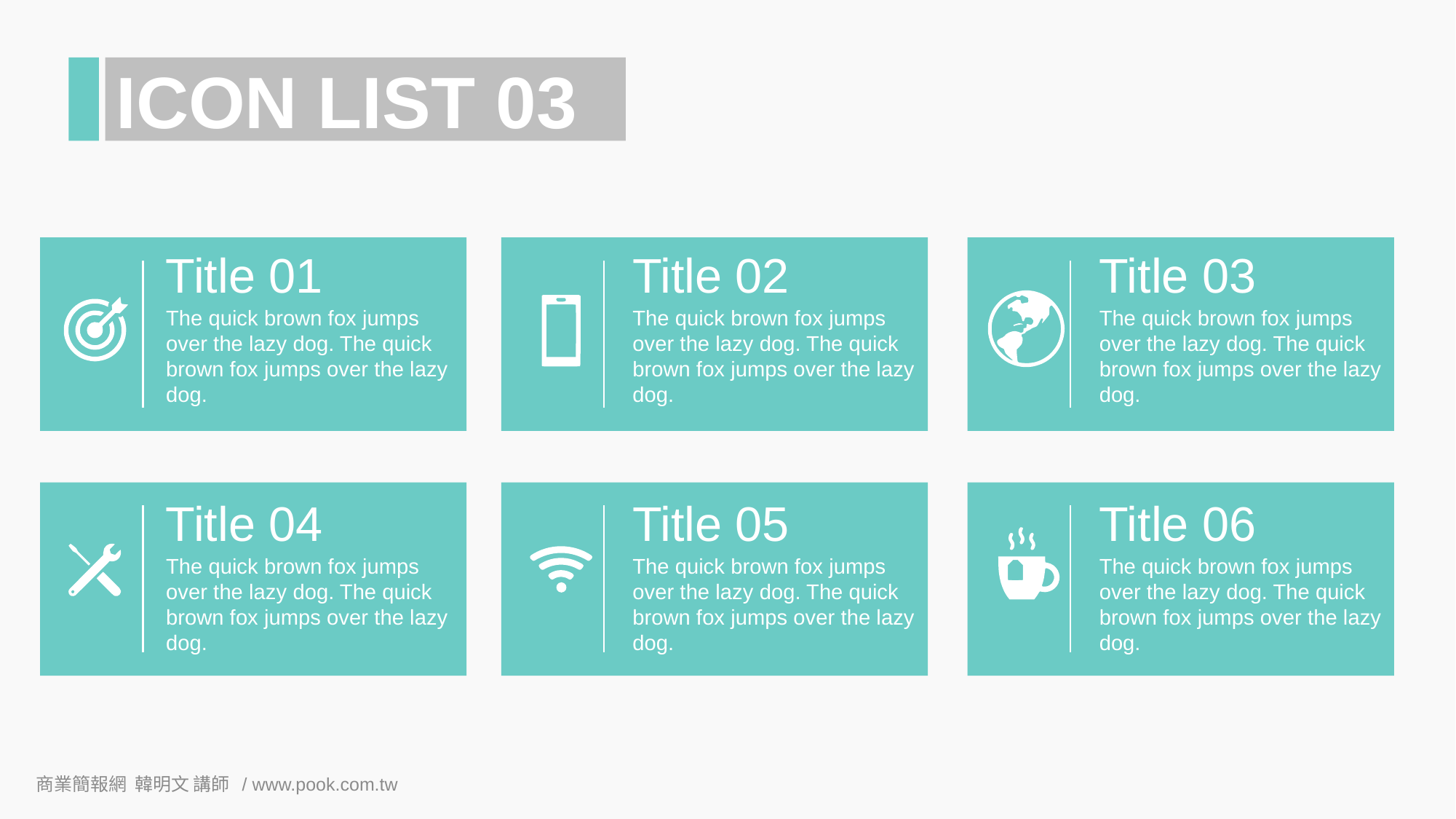

ICON LIST 03

Title 01
Title 02
Title 03

The quick brown fox jumps over the lazy dog. The quick brown fox jumps over the lazy dog.
The quick brown fox jumps over the lazy dog. The quick brown fox jumps over the lazy dog.
The quick brown fox jumps over the lazy dog. The quick brown fox jumps over the lazy dog.

Title 04
Title 05
Title 06

The quick brown fox jumps over the lazy dog. The quick brown fox jumps over the lazy dog.
The quick brown fox jumps over the lazy dog. The quick brown fox jumps over the lazy dog.
The quick brown fox jumps over the lazy dog. The quick brown fox jumps over the lazy dog.
商業簡報網  韓明文 講師  / www.pook.com.tw